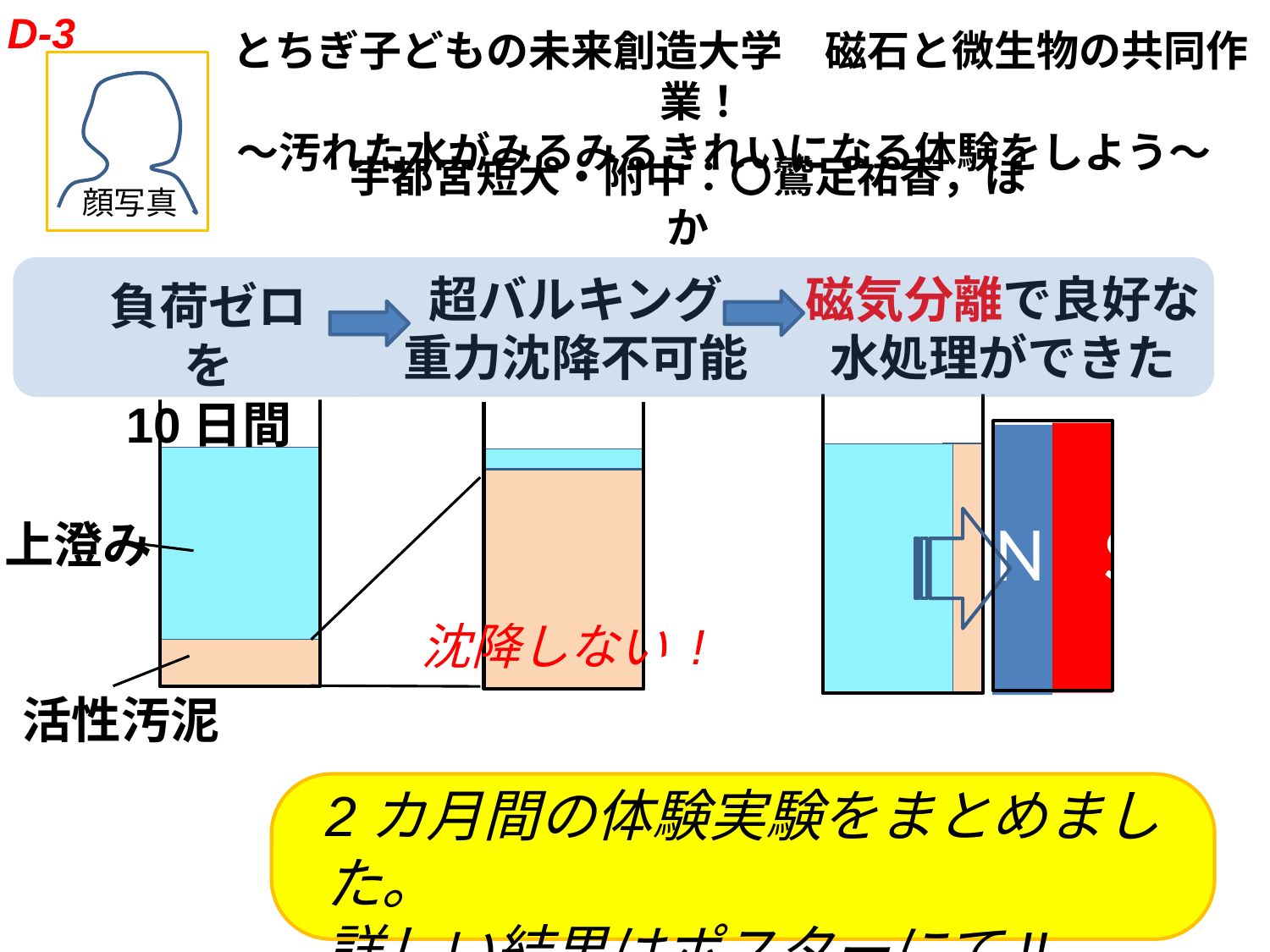

D-3
とちぎ子どもの未来創造大学　磁石と微生物の共同作業！
　～汚れた水がみるみるきれいになる体験をしよう～

顔写真
宇都宮短大・附中：〇鷲足祐香，ほか

超バルキング
重力沈降不可能
磁気分離で良好な水処理ができた
負荷ゼロを
10日間

N　S

上澄み
沈降しない !
活性汚泥

2カ月間の体験実験をまとめました。
詳しい結果はポスターにて!!